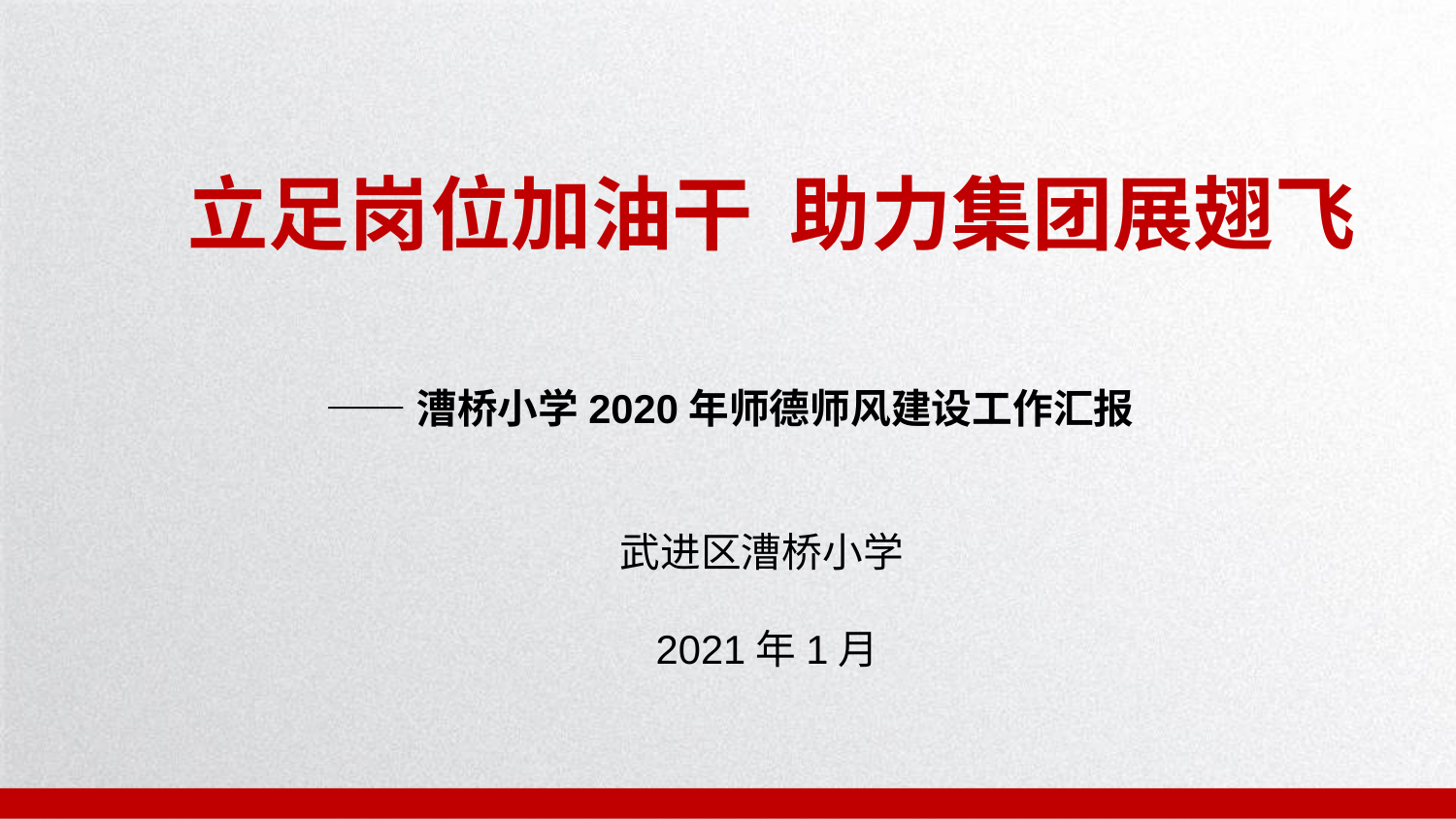

立足岗位加油干  助力集团展翅飞
——漕桥小学2020年师德师风建设工作汇报
武进区漕桥小学

 2021年1月